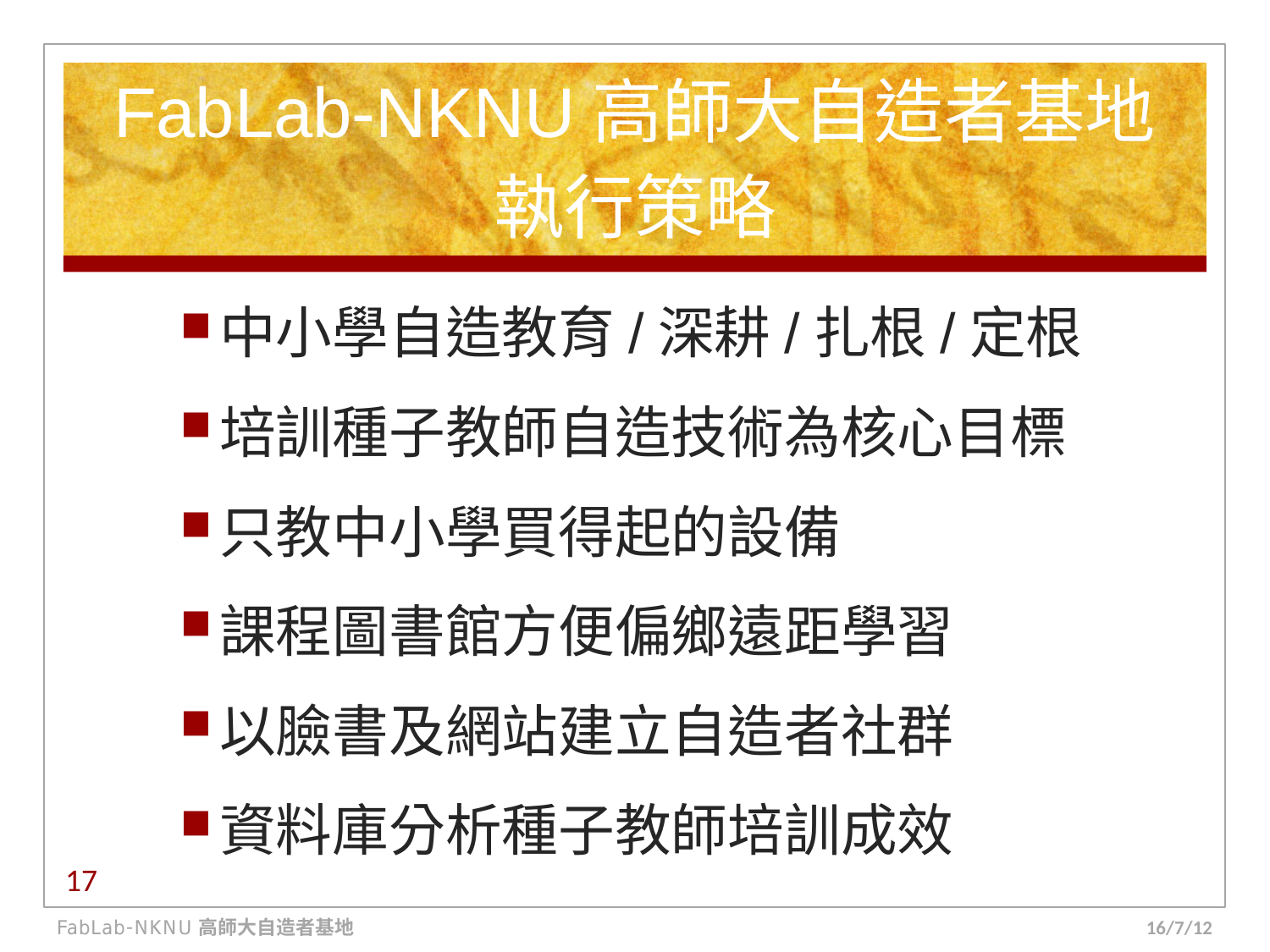

# FabLab-NKNU高師大自造者基地 執行策略

中小學自造教育/深耕/扎根/定根
培訓種子教師自造技術為核心目標
只教中小學買得起的設備
課程圖書館方便偏鄉遠距學習
以臉書及網站建立自造者社群
資料庫分析種子教師培訓成效

17
FabLab-NKNU 高師大自造者基地
16/7/12